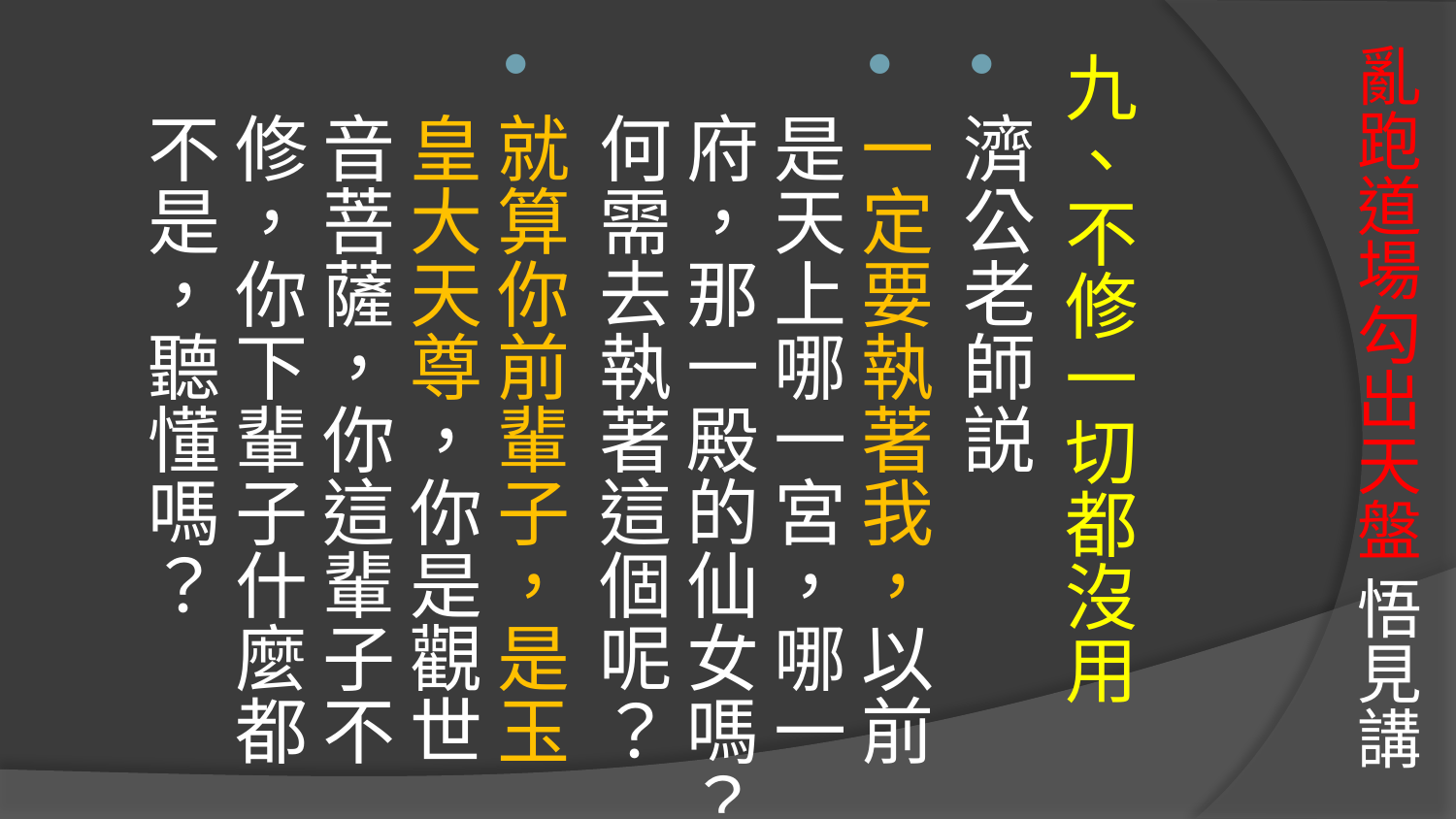

# 亂跑道場勾出天盤 悟見講
九、不修一切都沒用
濟公老師説
一定要執著我，以前是天上哪一宮，哪一府，那一殿的仙女嗎？何需去執著這個呢？
就算你前輩子，是玉皇大天尊，你是觀世音菩薩，你這輩子不修，你下輩子什麼都不是，聽懂嗎？